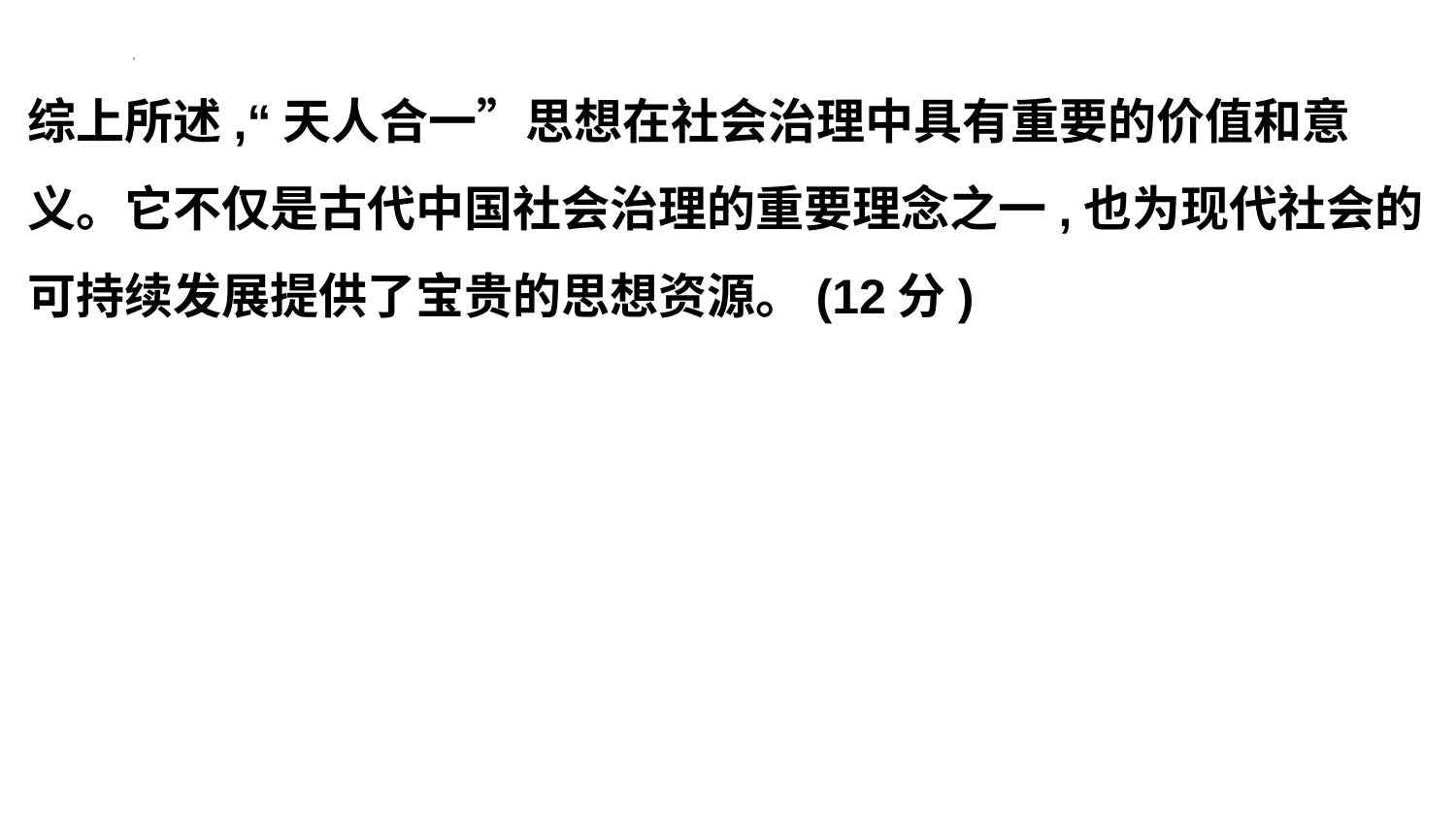

综上所述,“天人合一”思想在社会治理中具有重要的价值和意义。它不仅是古代中国社会治理的重要理念之一,也为现代社会的可持续发展提供了宝贵的思想资源。(12分)